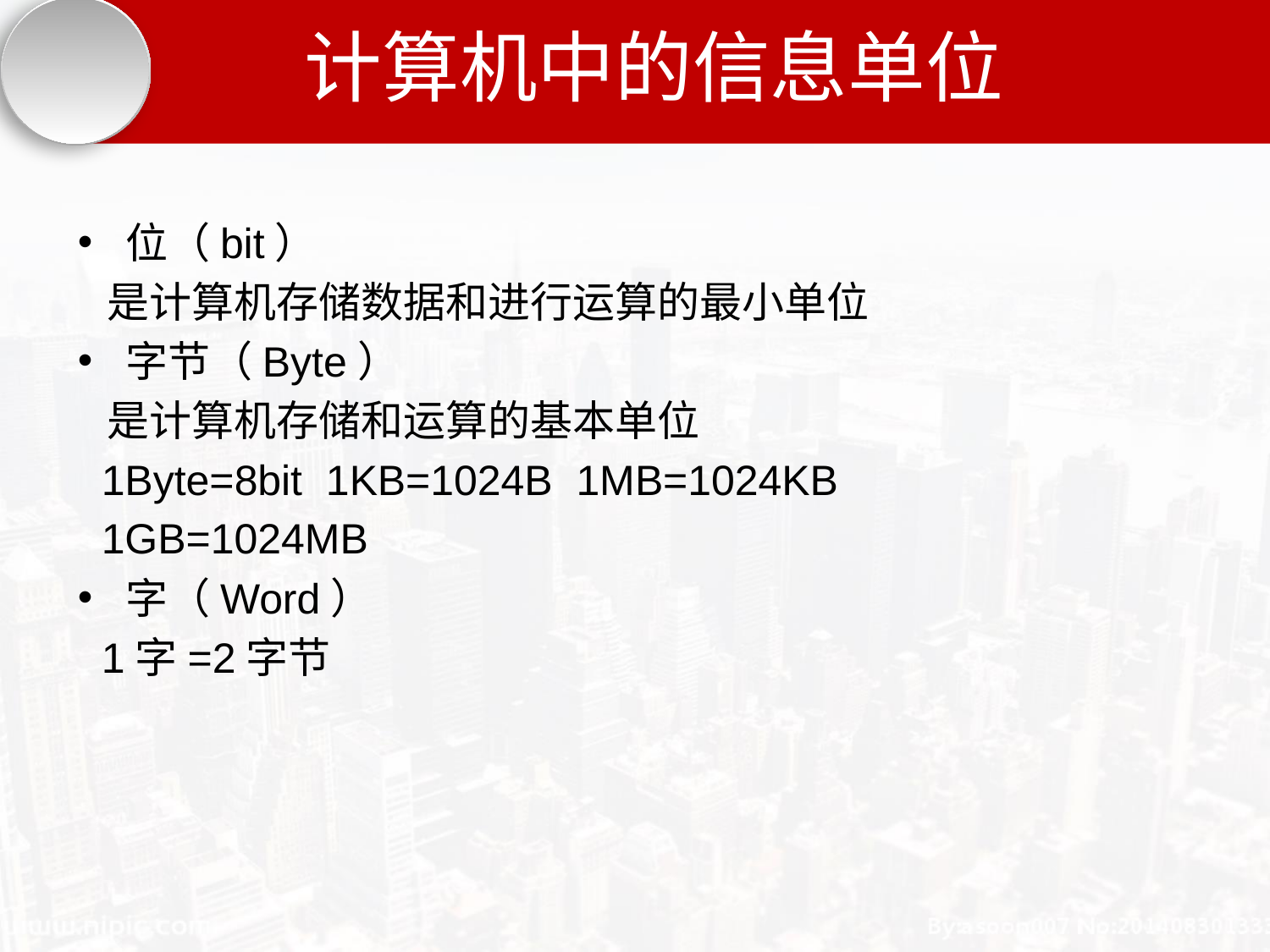

# 计算机中的信息单位
位（bit）
  是计算机存储数据和进行运算的最小单位
字节（Byte）
  是计算机存储和运算的基本单位
  1Byte=8bit  1KB=1024B  1MB=1024KB
  1GB=1024MB
字（Word）
  1字=2字节
52